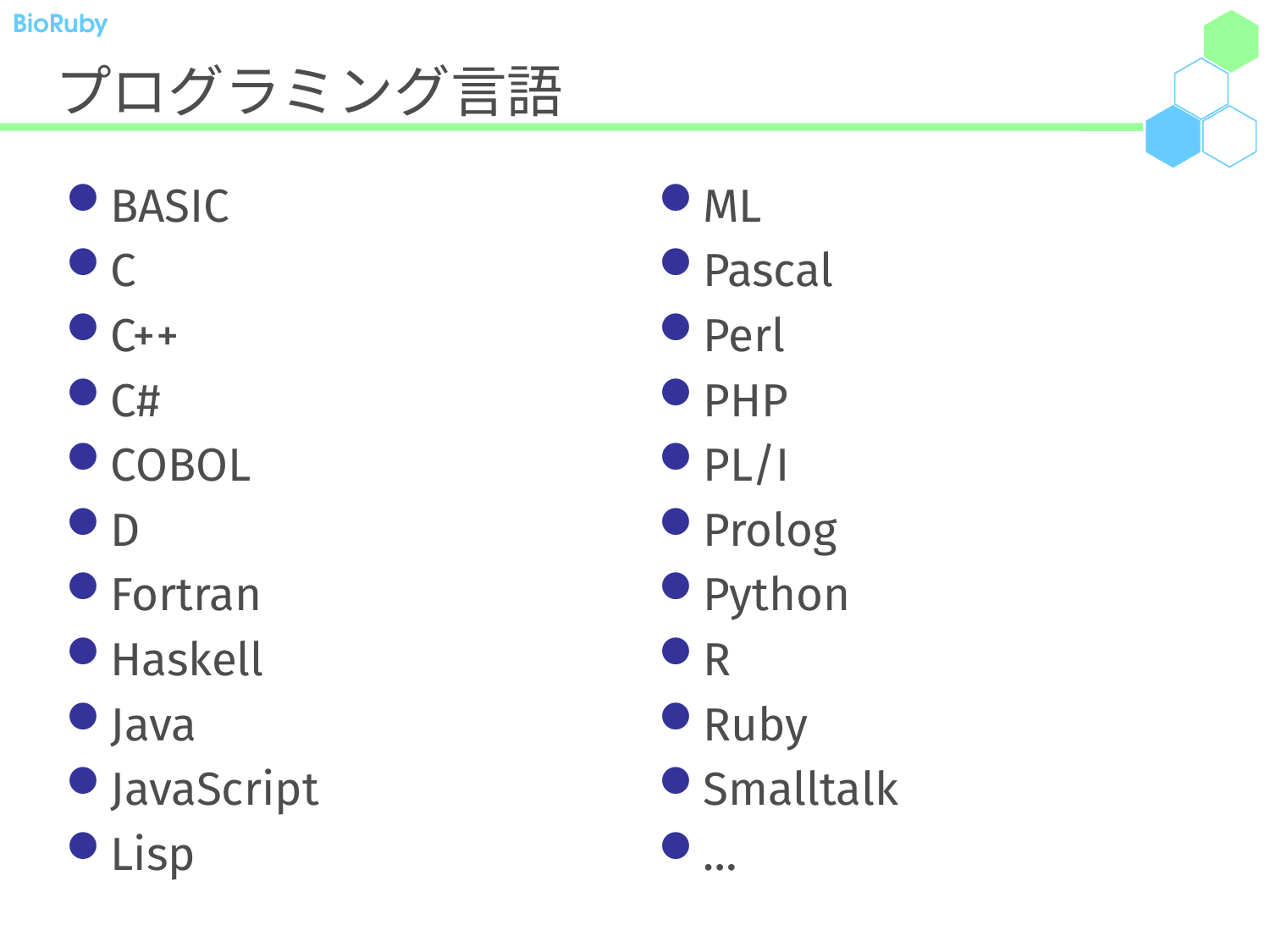

# プログラミング言語
BASIC
C
C++
C#
COBOL
D
Fortran
Haskell
Java
JavaScript
Lisp
ML
Pascal
Perl
PHP
PL/I
Prolog
Python
R
Ruby
Smalltalk
…